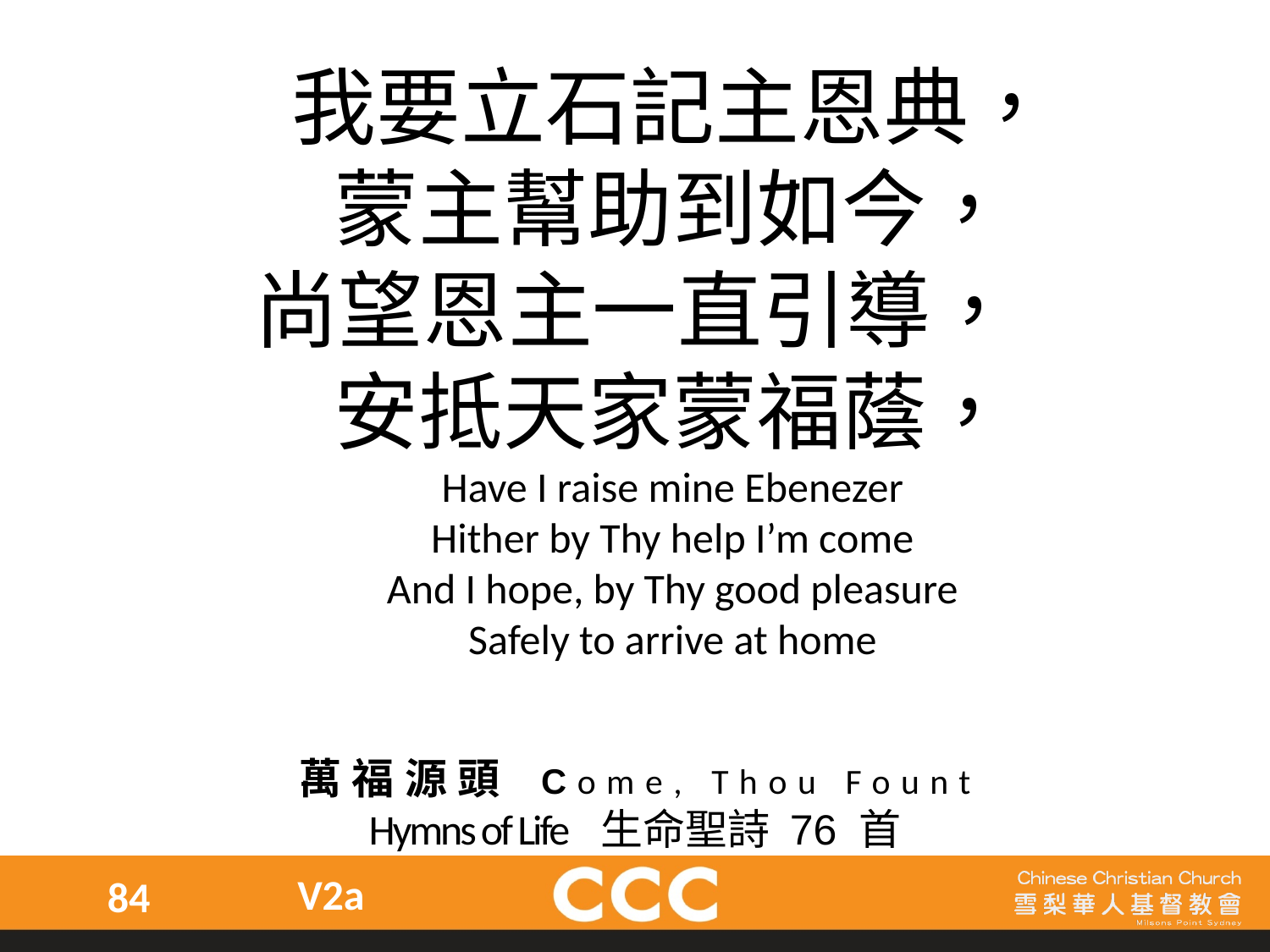

我要立石記主恩典，
蒙主幫助到如今，
尚望恩主一直引導，
安抵天家蒙福蔭，
Have I raise mine Ebenezer
Hither by Thy help I’m come
And I hope, by Thy good pleasure
Safely to arrive at home
萬福源頭 Come, Thou Fount
Hymns of Life   生命聖詩 76 首
V2a
84